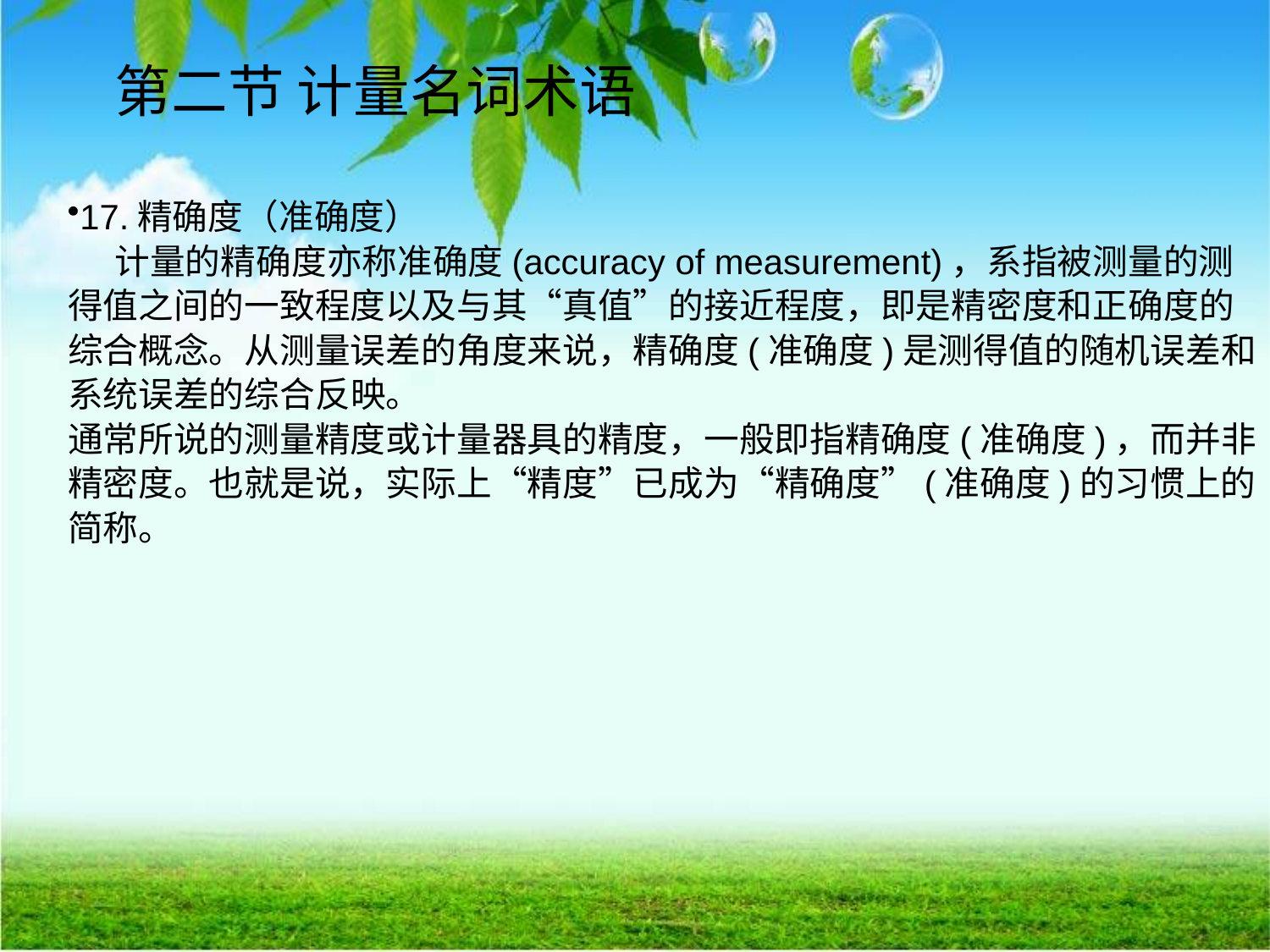

# 第二节 计量名词术语
17.精确度（准确度）
      计量的精确度亦称准确度(accuracy of measurement)，系指被测量的测得值之间的一致程度以及与其“真值”的接近程度，即是精密度和正确度的综合概念。从测量误差的角度来说，精确度(准确度)是测得值的随机误差和系统误差的综合反映。
通常所说的测量精度或计量器具的精度，一般即指精确度(准确度)，而并非精密度。也就是说，实际上“精度”已成为“精确度”(准确度)的习惯上的简称。